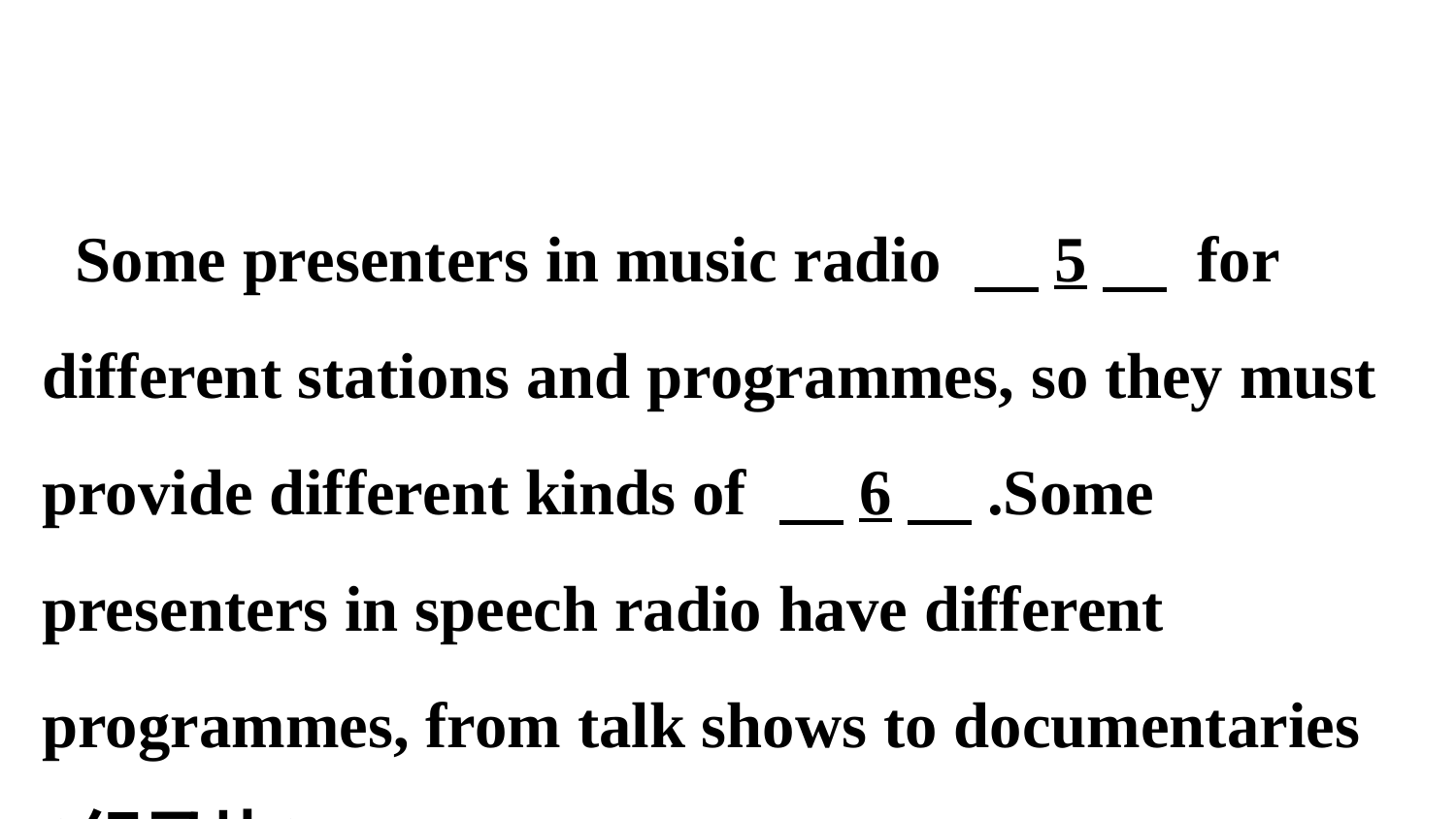

Some presenters in music radio 　5　 for different stations and programmes, so they must provide different kinds of 　6　.Some presenters in speech radio have different programmes, from talk shows to documentaries (纪录片).